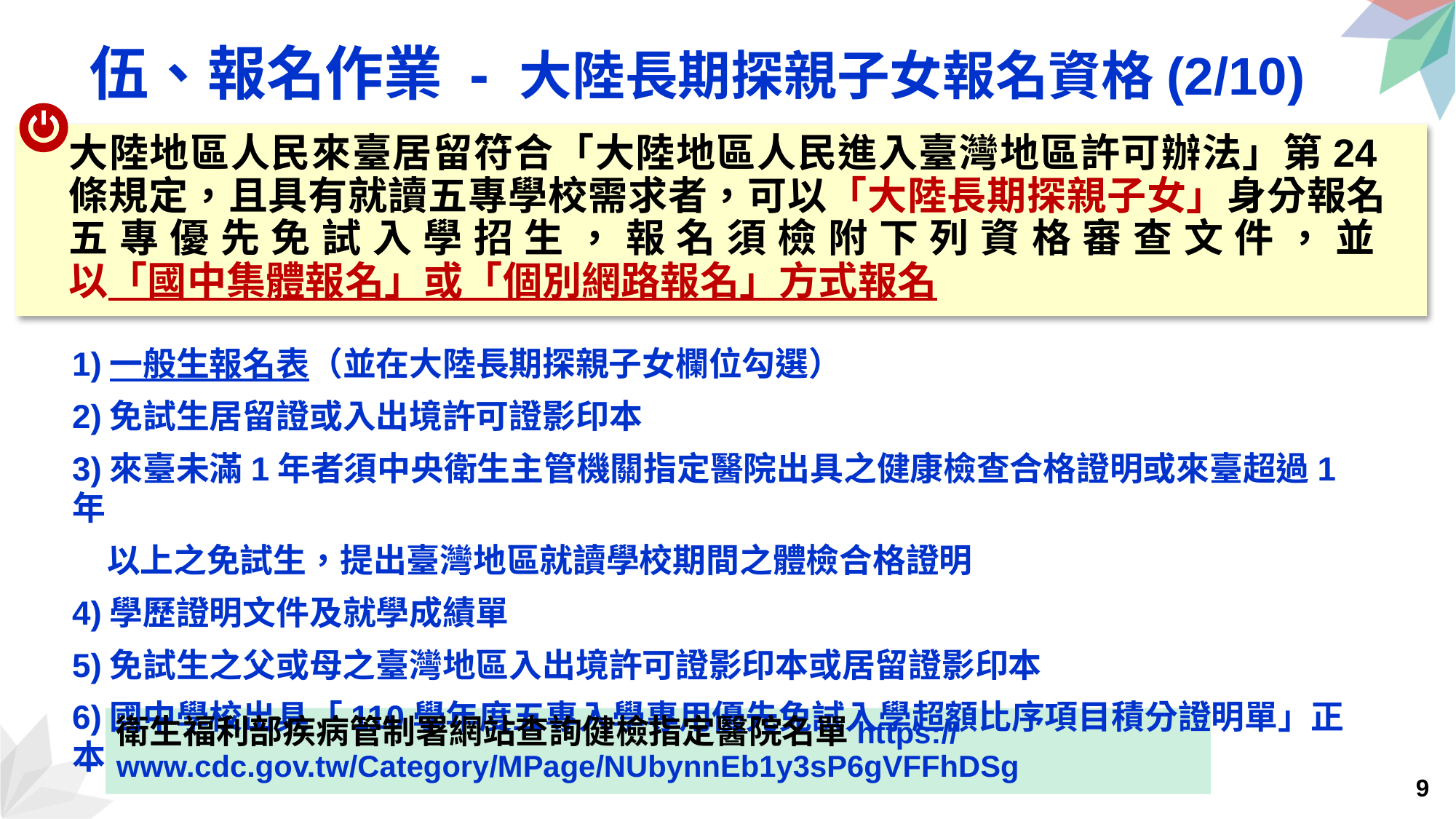

# 伍、報名作業 - 大陸長期探親子女報名資格(2/10)

大陸地區人民來臺居留符合「大陸地區人民進入臺灣地區許可辦法」第24條規定，且具有就讀五專學校需求者，可以「大陸長期探親子女」身分報名五專優先免試入學招生，報名須檢附下列資格審查文件，並
以「國中集體報名」或「個別網路報名」方式報名

1)一般生報名表（並在大陸長期探親子女欄位勾選）
2)免試生居留證或入出境許可證影印本
3)來臺未滿1年者須中央衛生主管機關指定醫院出具之健康檢查合格證明或來臺超過1年
    以上之免試生，提出臺灣地區就讀學校期間之體檢合格證明
4)學歷證明文件及就學成績單
5)免試生之父或母之臺灣地區入出境許可證影印本或居留證影印本
6)國中學校出具「110學年度五專入學專用優先免試入學超額比序項目積分證明單」正本
衛生福利部疾病管制署網站查詢健檢指定醫院名單https://www.cdc.gov.tw/Category/MPage/NUbynnEb1y3sP6gVFFhDSg
9